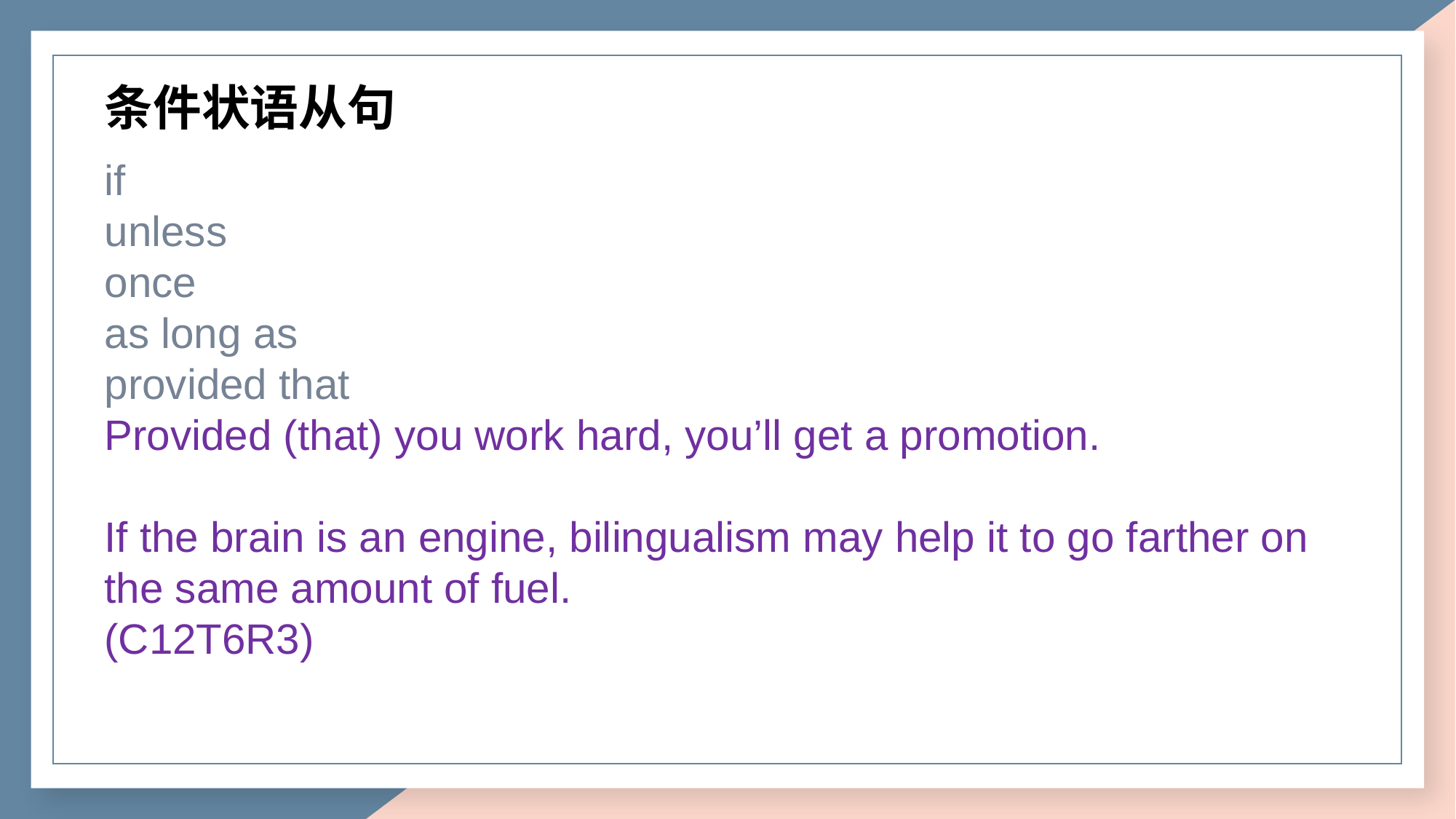

条件状语从句
if
unless
once
as long as
provided that
Provided (that) you work hard, you’ll get a promotion.

If the brain is an engine, bilingualism may help it to go farther on the same amount of fuel.
(C12T6R3)